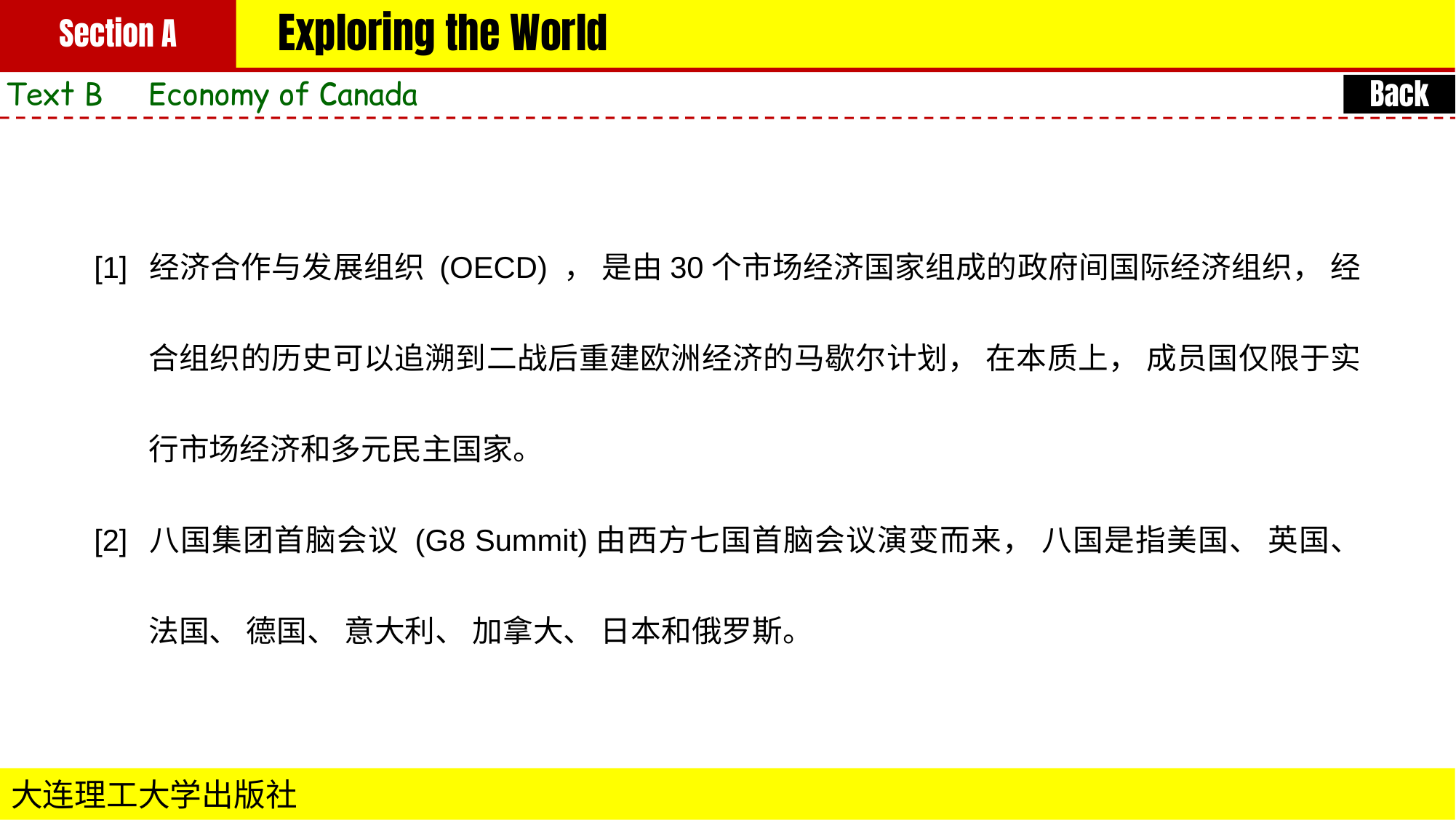

Section A
# Exploring the World
Text B　Economy of Canada
Back
[1] 	经济合作与发展组织 (OECD) ， 是由30个市场经济国家组成的政府间国际经济组织， 经合组织的历史可以追溯到二战后重建欧洲经济的马歇尔计划， 在本质上， 成员国仅限于实行市场经济和多元民主国家。
[2]	八国集团首脑会议 (G8 Summit)由西方七国首脑会议演变而来， 八国是指美国、 英国、 法国、 德国、 意大利、 加拿大、 日本和俄罗斯。